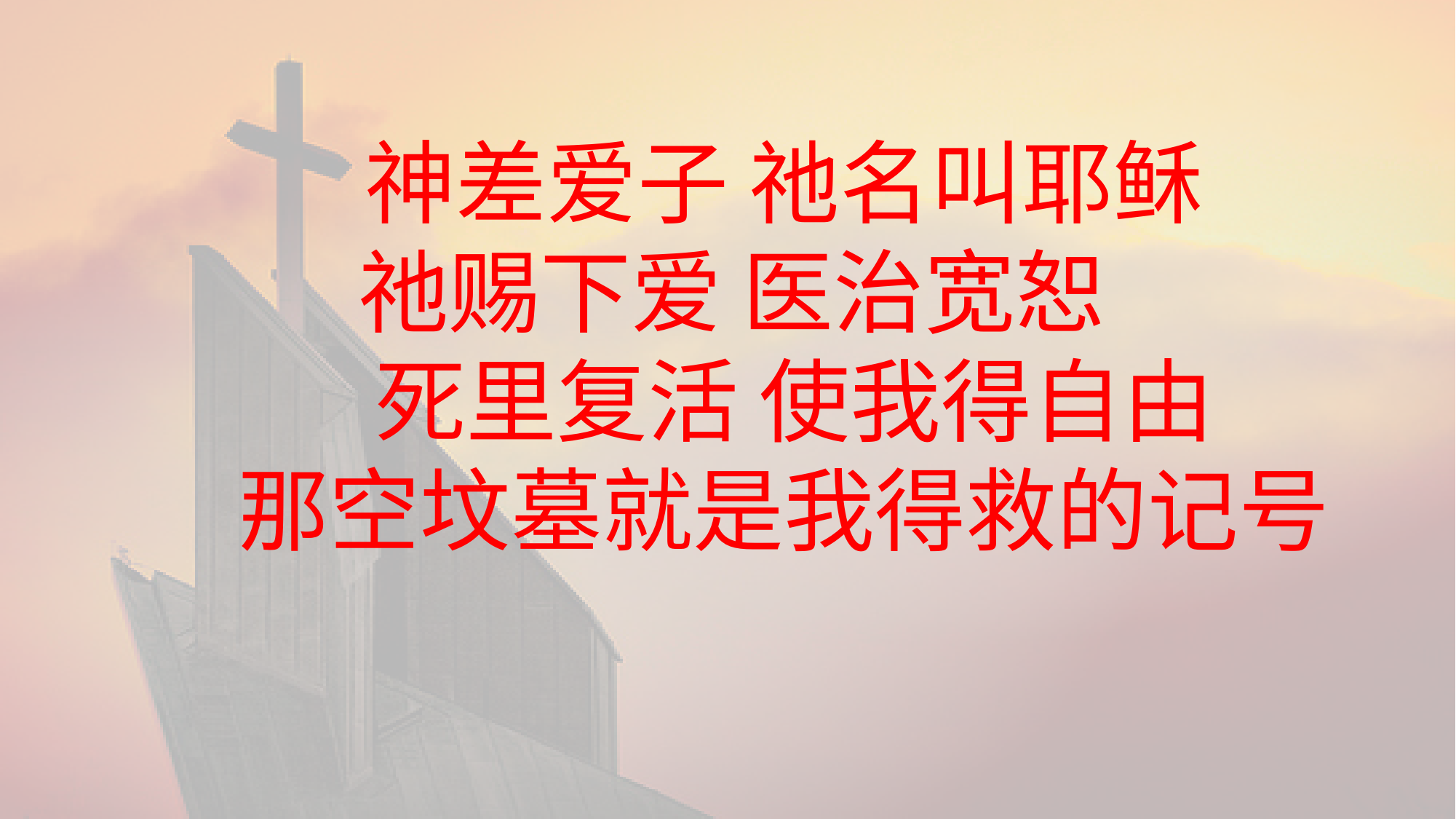

神差爱子 祂名叫耶稣
祂赐下爱 医治宽恕
     死里复活 使我得自由
    那空坟墓就是我得救的记号